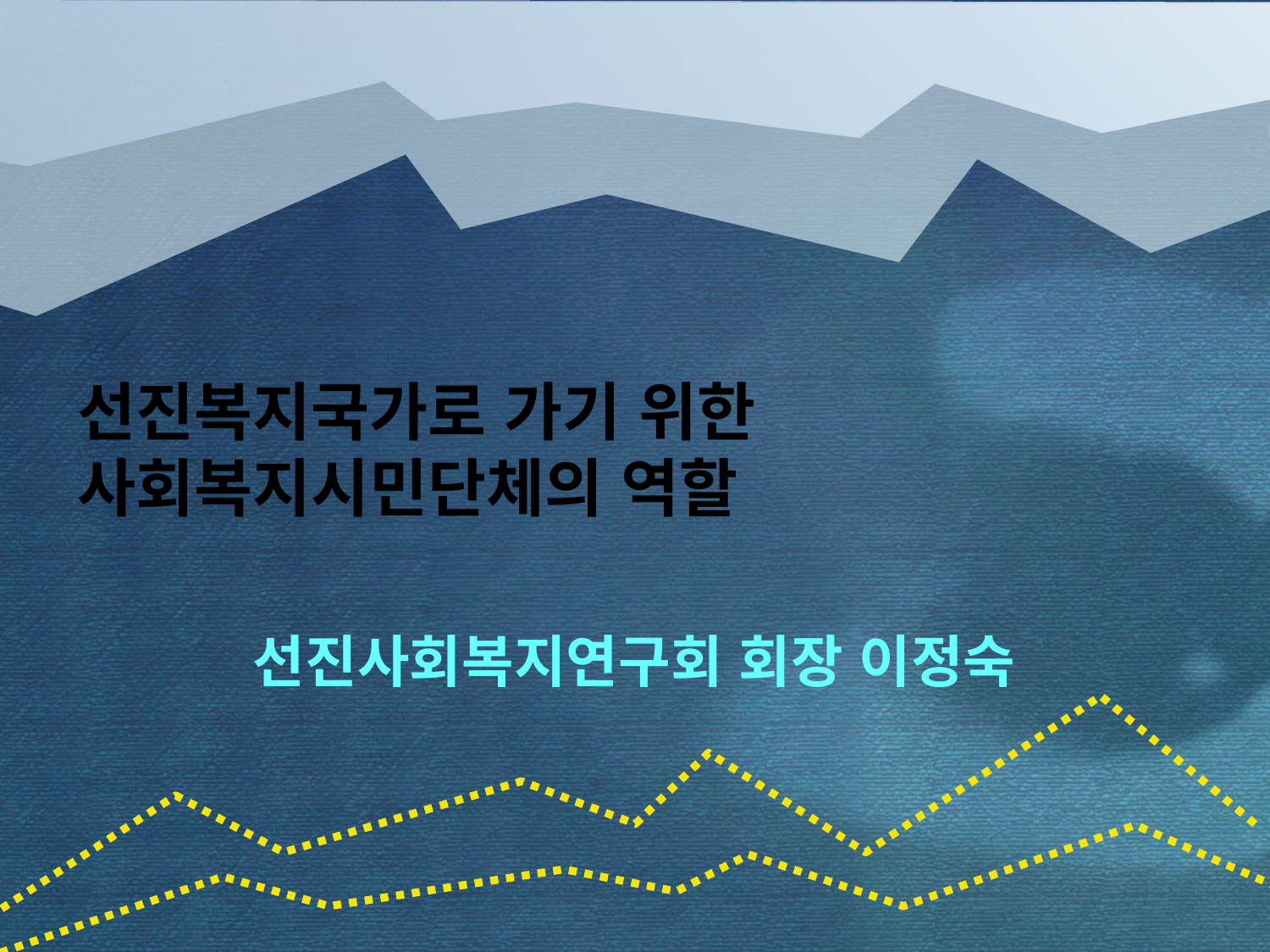

# 선진복지국가로 가기 위한 사회복지시민단체의 역할

선진사회복지연구회 회장 이정숙